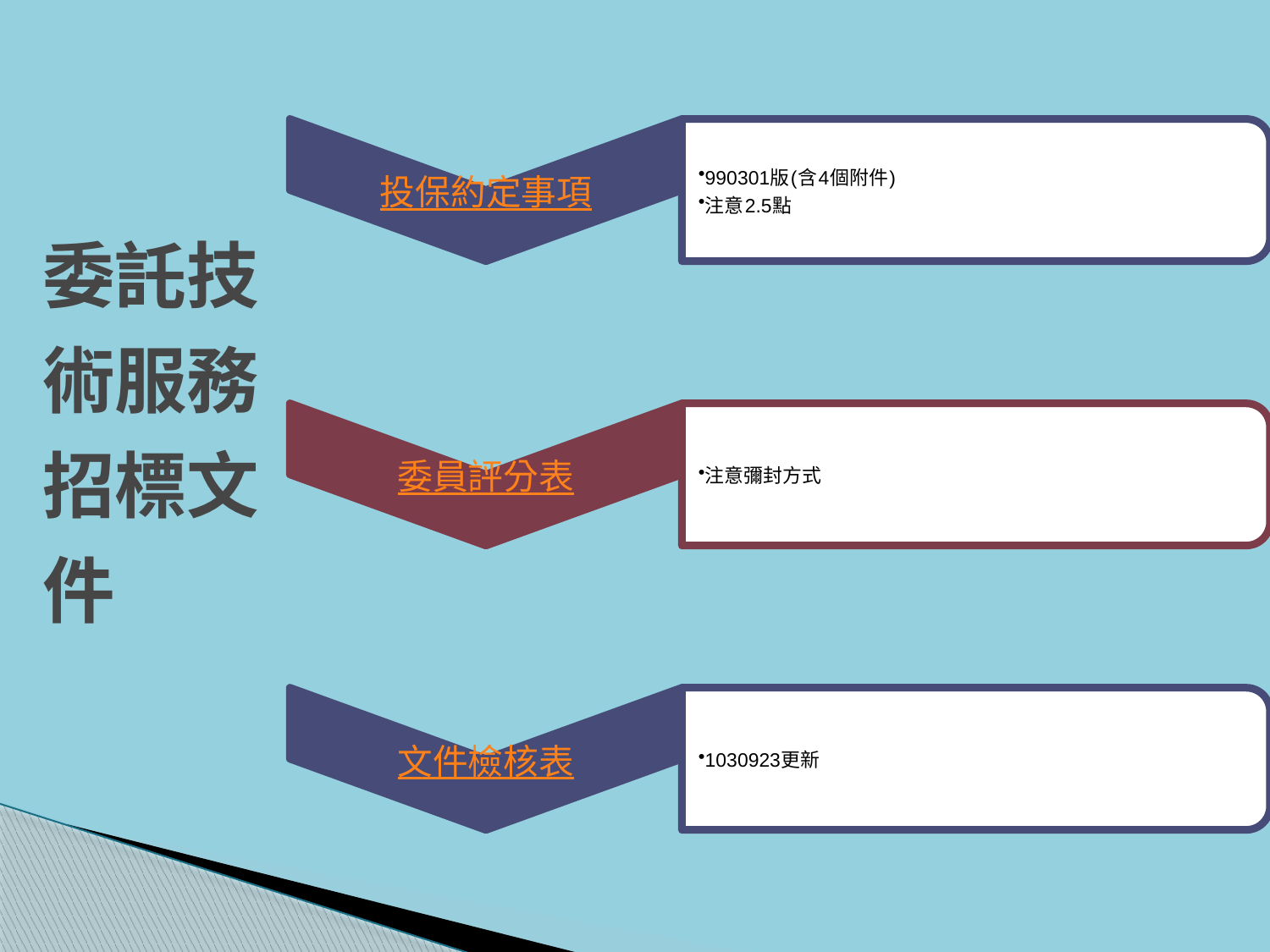

# 委託技術服務招標文件
投保約定事項
990301版(含4個附件)
注意2.5點
委員評分表
注意彌封方式
文件檢核表
1030923更新